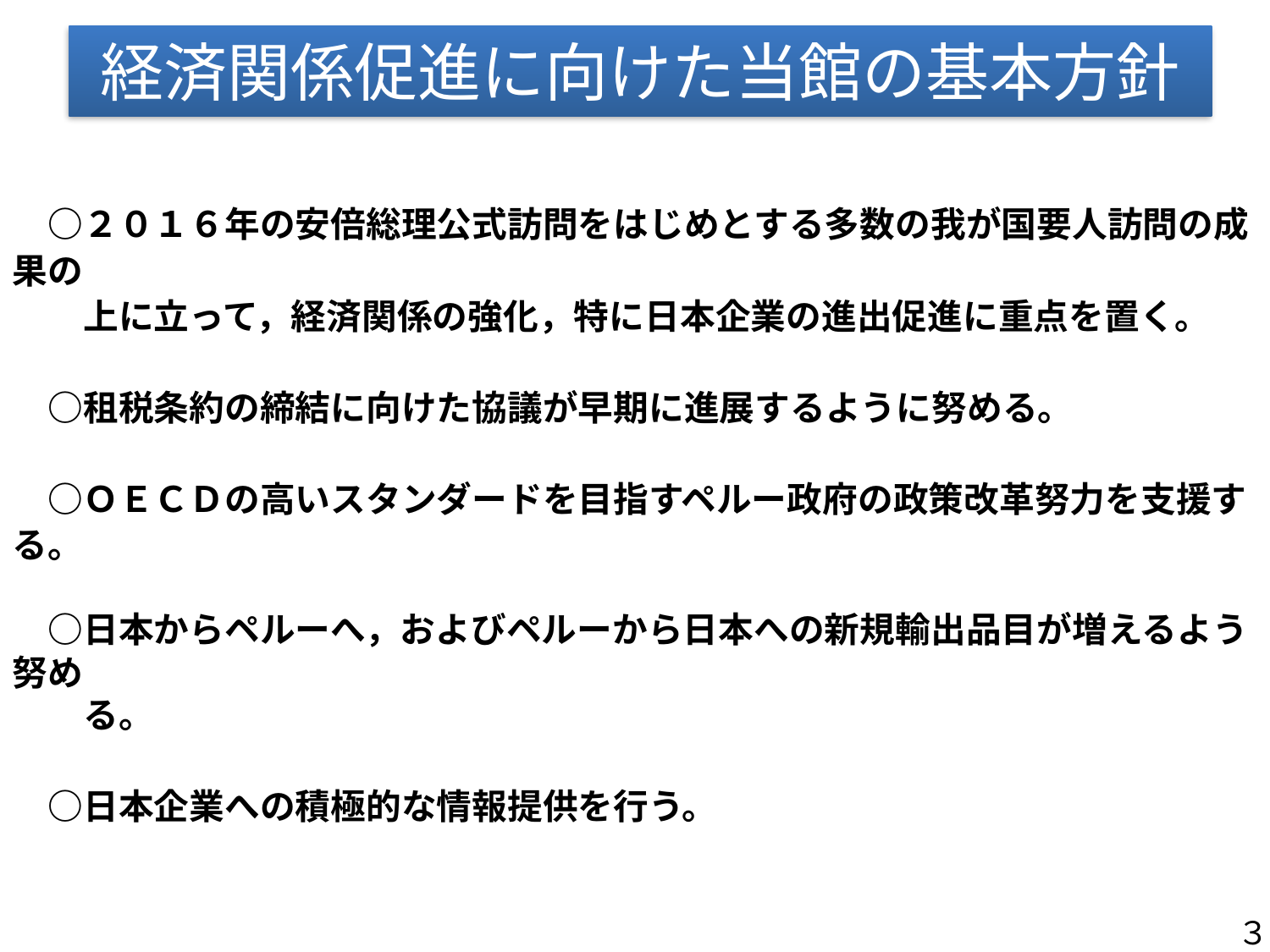

# 経済関係促進に向けた当館の基本方針

　○２０１６年の安倍総理公式訪問をはじめとする多数の我が国要人訪問の成果の
　　上に立って，経済関係の強化，特に日本企業の進出促進に重点を置く。

　○租税条約の締結に向けた協議が早期に進展するように努める。

　○ＯＥＣＤの高いスタンダードを目指すペルー政府の政策改革努力を支援する。

　○日本からペルーへ，およびペルーから日本への新規輸出品目が増えるよう努め
　　る。

　○日本企業への積極的な情報提供を行う。

３